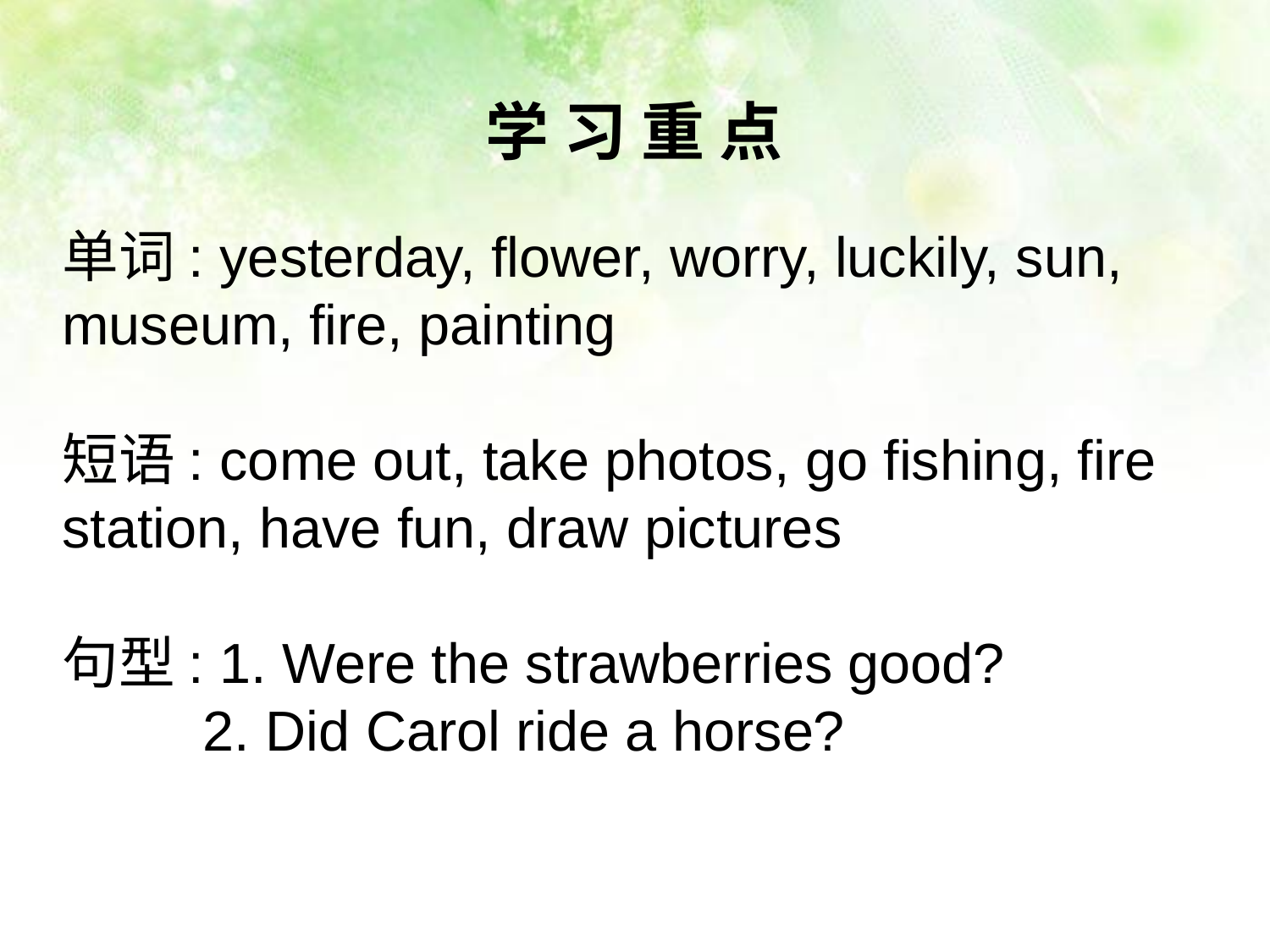

学 习 重 点
单词: yesterday, flower, worry, luckily, sun, museum, fire, painting

短语: come out, take photos, go fishing, fire station, have fun, draw pictures

句型: 1. Were the strawberries good?
         2. Did Carol ride a horse?